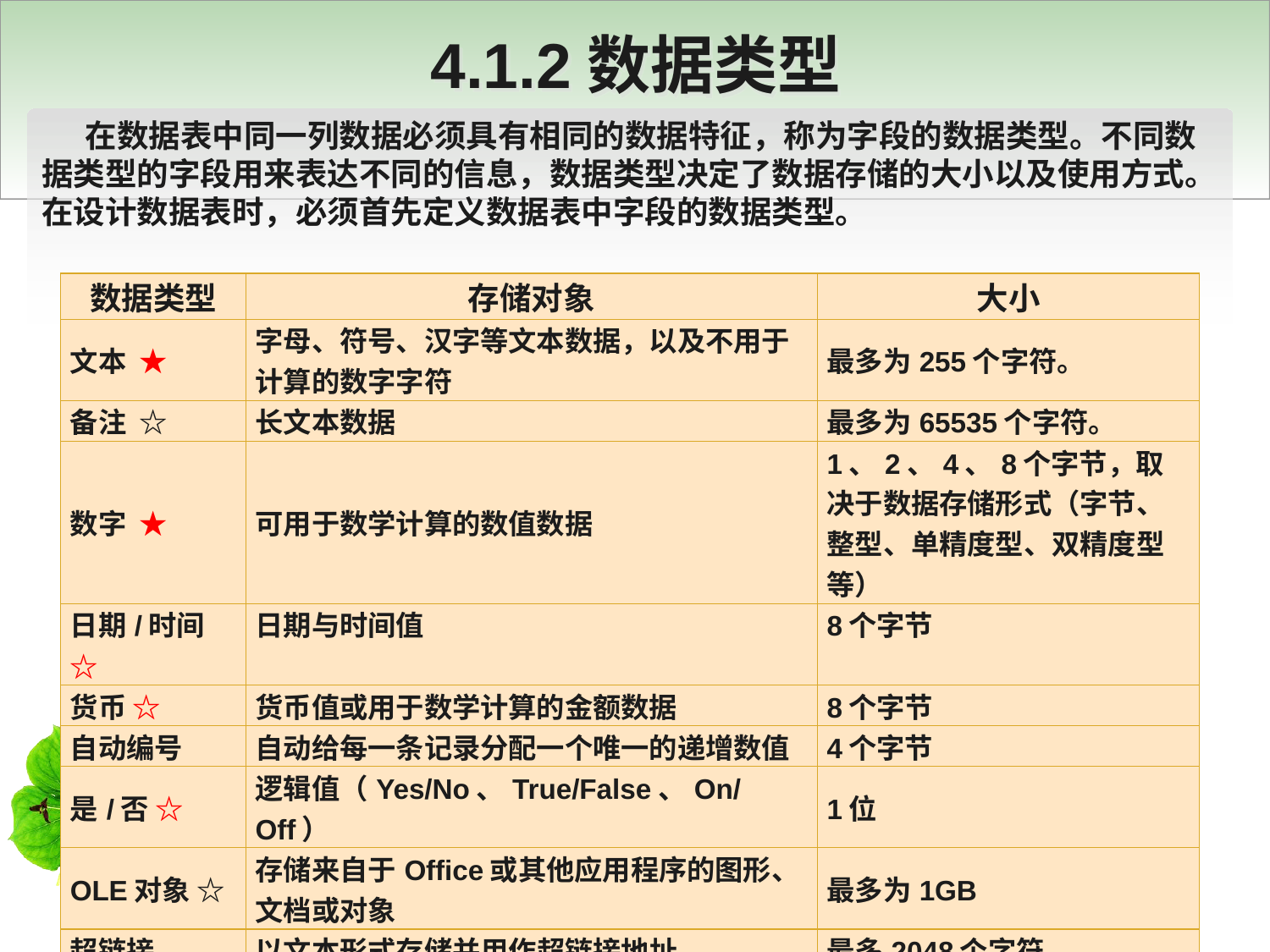

# 4.1.2数据类型
     在数据表中同一列数据必须具有相同的数据特征，称为字段的数据类型。不同数据类型的字段用来表达不同的信息，数据类型决定了数据存储的大小以及使用方式。在设计数据表时，必须首先定义数据表中字段的数据类型。
| 数据类型 | 存储对象 | 大小 |
| --- | --- | --- |
| 文本 ★ | 字母、符号、汉字等文本数据，以及不用于计算的数字字符 | 最多为255个字符。 |
| 备注 ☆ | 长文本数据 | 最多为65535个字符。 |
| 数字 ★ | 可用于数学计算的数值数据 | 1、2、4、8个字节，取决于数据存储形式（字节、整型、单精度型、双精度型等） |
| 日期/时间 ☆ | 日期与时间值 | 8个字节 |
| 货币 ☆ | 货币值或用于数学计算的金额数据 | 8个字节 |
| 自动编号 | 自动给每一条记录分配一个唯一的递增数值 | 4个字节 |
| 是/否 ☆ | 逻辑值（Yes/No、True/False、On/Off） | 1位 |
| OLE对象 ☆ | 存储来自于Office或其他应用程序的图形、文档或对象 | 最多为1GB |
| 超链接 | 以文本形式存储并用作超链接地址 | 最多2048个字符 |
| 附件 | 存储数字图像和任意类型的二进制文件的首选数据类型 | 2GB压缩附件或700KB左右未压缩附件 |
| 计算 | 计算的结果 | 8个字节 |
| 查询向导 | 创建查询字段，用于实现查阅其他数据表中的数据或从一个列表中选择一个值 | 与执行查阅的主键字段大小相同 |
11